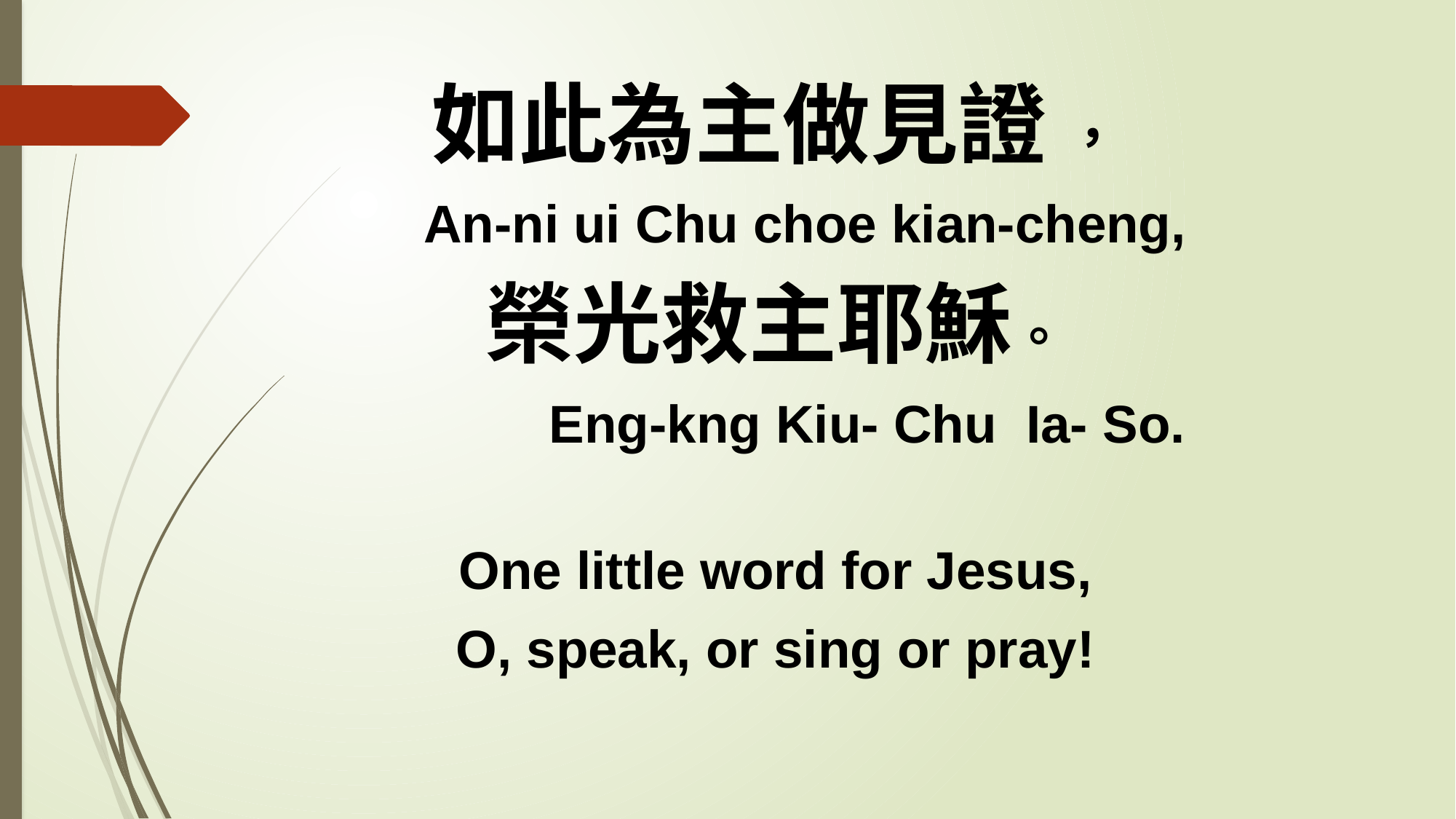

如此為主做見證 ，
    An-ni ui Chu choe kian-cheng,
榮光救主耶穌。
                    Eng-kng Kiu- Chu  Ia- So.

One little word for Jesus,
O, speak, or sing or pray!